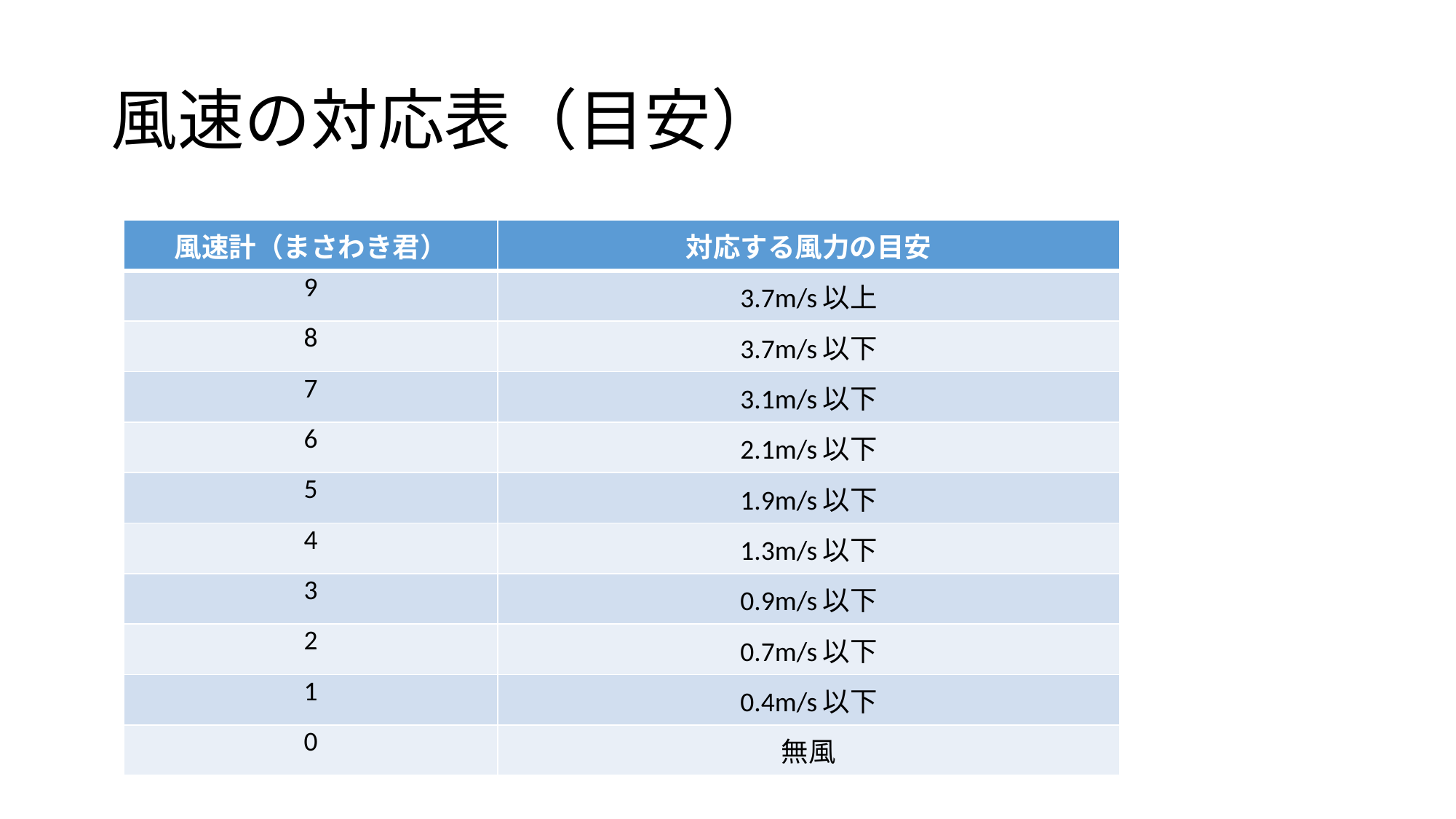

# 風速の対応表（目安）
| 風速計（まさわき君） | 対応する風力の目安 |
| --- | --- |
| 9 | 3.7m/s以上 |
| 8 | 3.7m/s以下 |
| 7 | 3.1m/s以下 |
| 6 | 2.1m/s以下 |
| 5 | 1.9m/s以下 |
| 4 | 1.3m/s以下 |
| 3 | 0.9m/s以下 |
| 2 | 0.7m/s以下 |
| 1 | 0.4m/s以下 |
| 0 | 無風 |